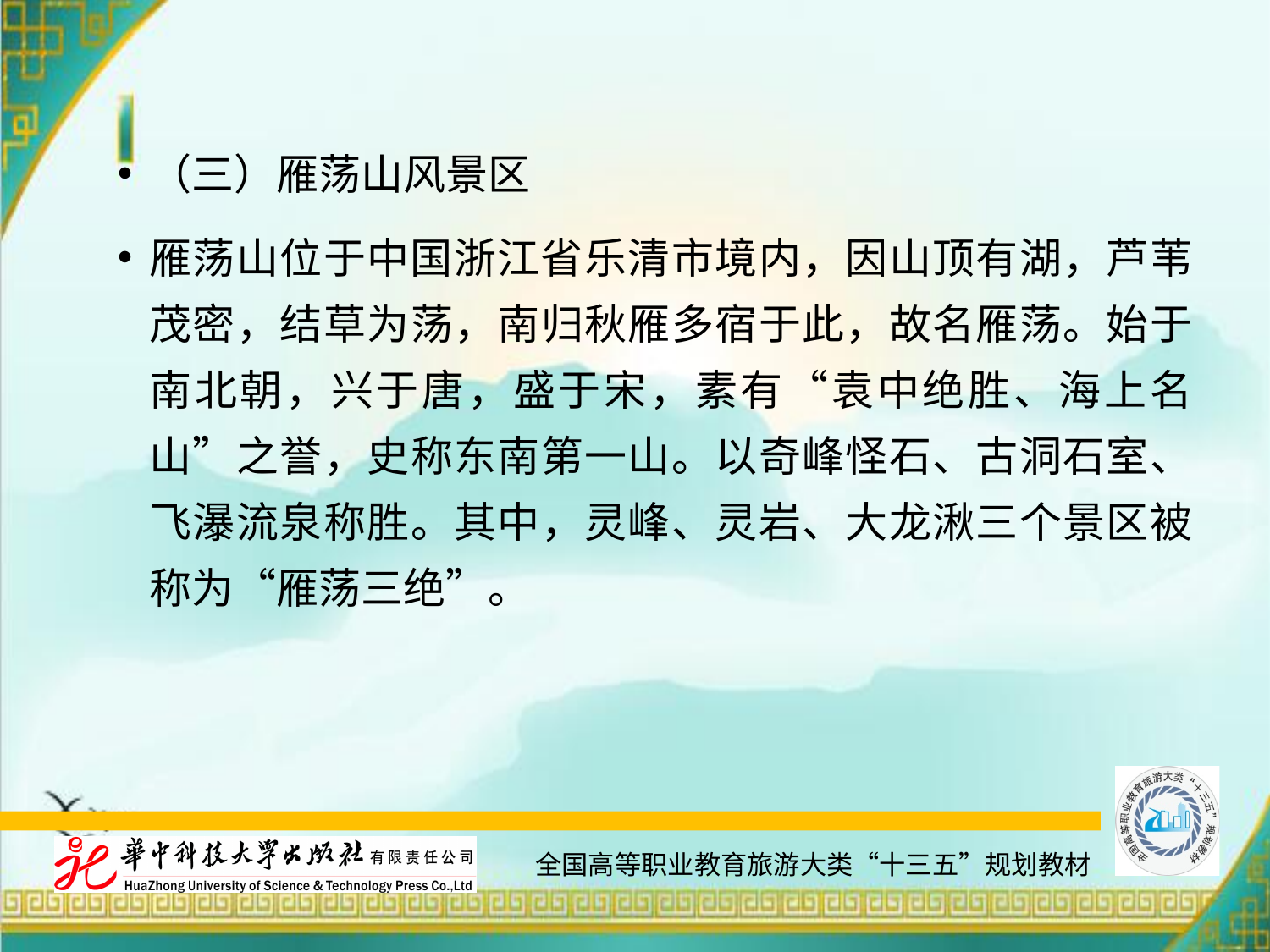

（三）雁荡山风景区
雁荡山位于中国浙江省乐清市境内，因山顶有湖，芦苇茂密，结草为荡，南归秋雁多宿于此，故名雁荡。始于南北朝，兴于唐，盛于宋，素有“袁中绝胜、海上名山”之誉，史称东南第一山。以奇峰怪石、古洞石室、飞瀑流泉称胜。其中，灵峰、灵岩、大龙湫三个景区被称为“雁荡三绝”。